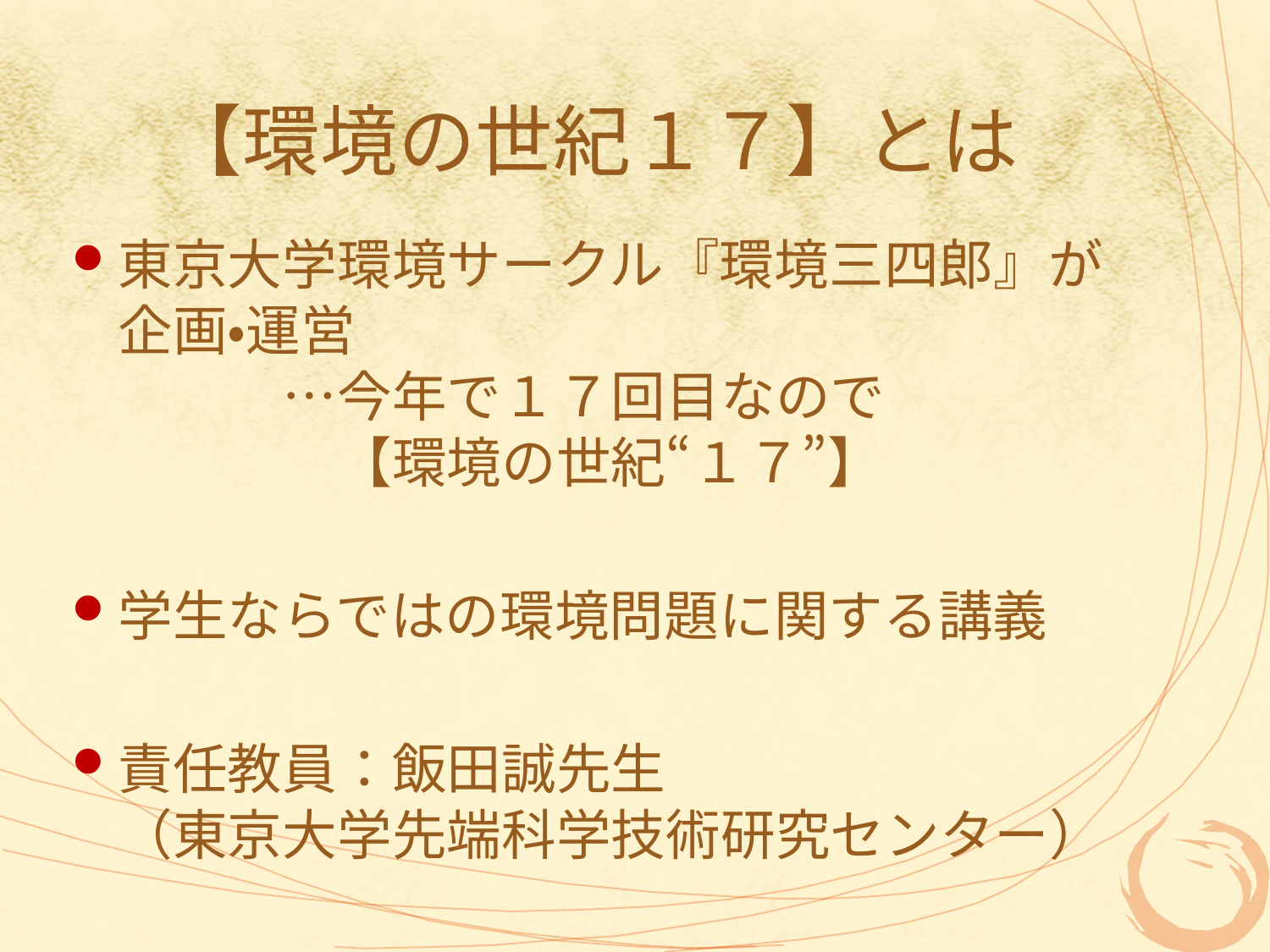

# 【環境の世紀１７】とは
東京大学環境サークル『環境三四郎』が
企画・運営
　　　…今年で１７回目なので
　　　　【環境の世紀“１７”】

学生ならではの環境問題に関する講義

責任教員：飯田誠先生
（東京大学先端科学技術研究センター）